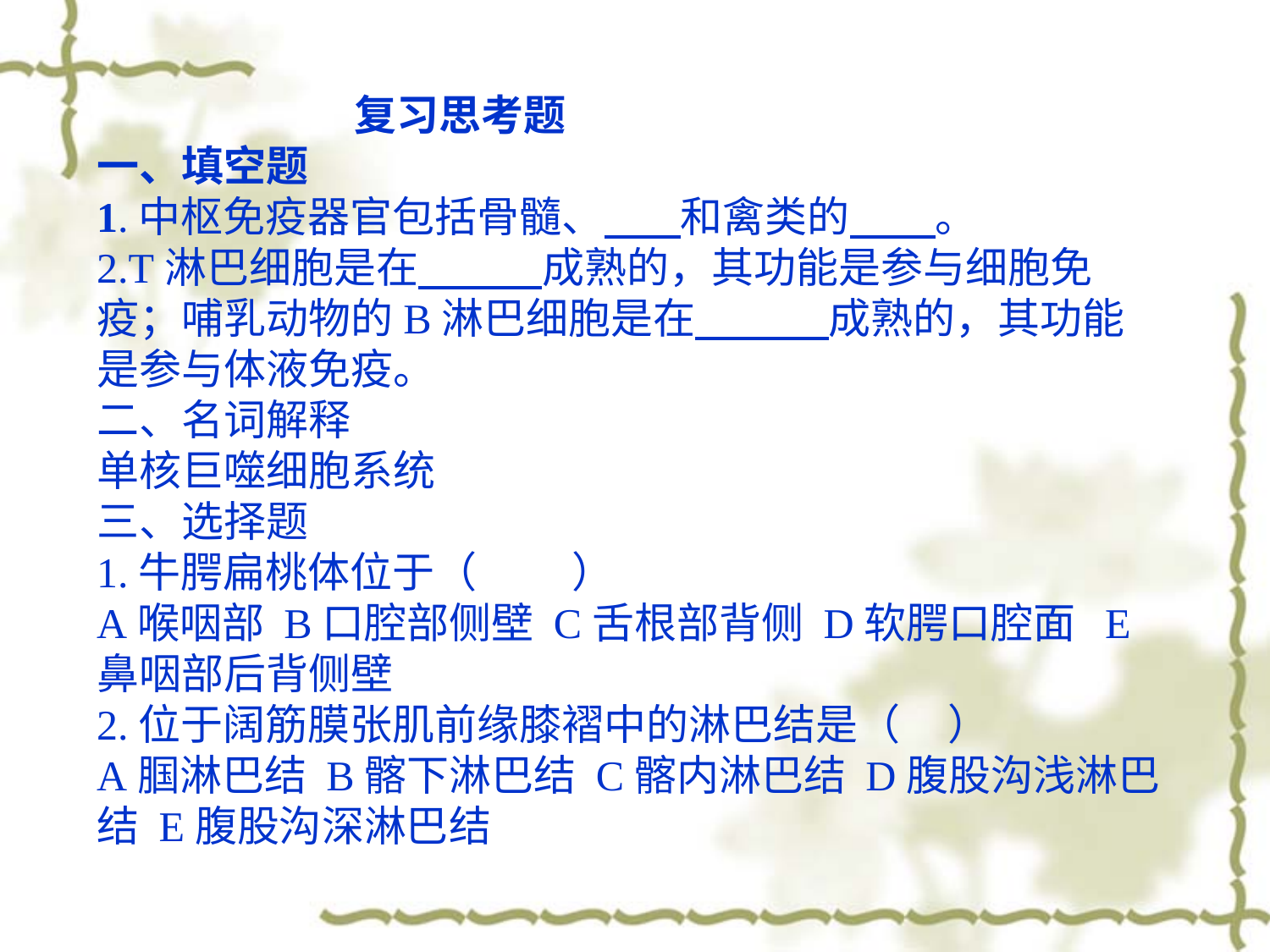

复习思考题一、填空题1.中枢免疫器官包括骨髓、        和禽类的         。2.T淋巴细胞是在             成熟的，其功能是参与细胞免疫；哺乳动物的B淋巴细胞是在              成熟的，其功能是参与体液免疫。二、名词解释单核巨噬细胞系统三、选择题1.牛腭扁桃体位于（          ）A喉咽部 B口腔部侧壁 C舌根部背侧 D软腭口腔面  E鼻咽部后背侧壁2.位于阔筋膜张肌前缘膝褶中的淋巴结是（     ）A腘淋巴结 B髂下淋巴结 C髂内淋巴结 D腹股沟浅淋巴结 E腹股沟深淋巴结